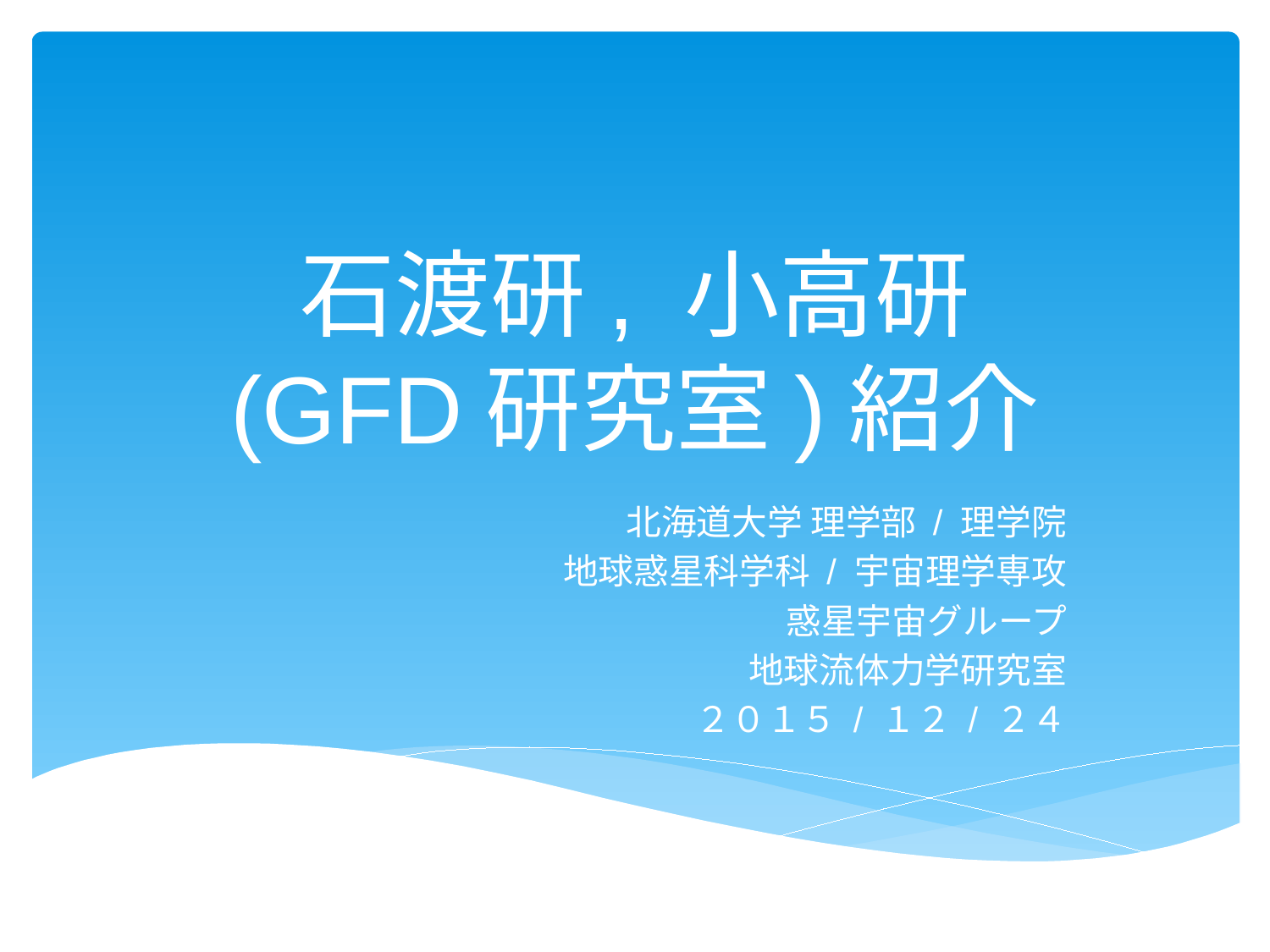

# 石渡研, 小高研 (GFD研究室)紹介
北海道大学 理学部 / 理学院
地球惑星科学科 / 宇宙理学専攻
惑星宇宙グループ
地球流体力学研究室
２０１５ / １２ / ２４